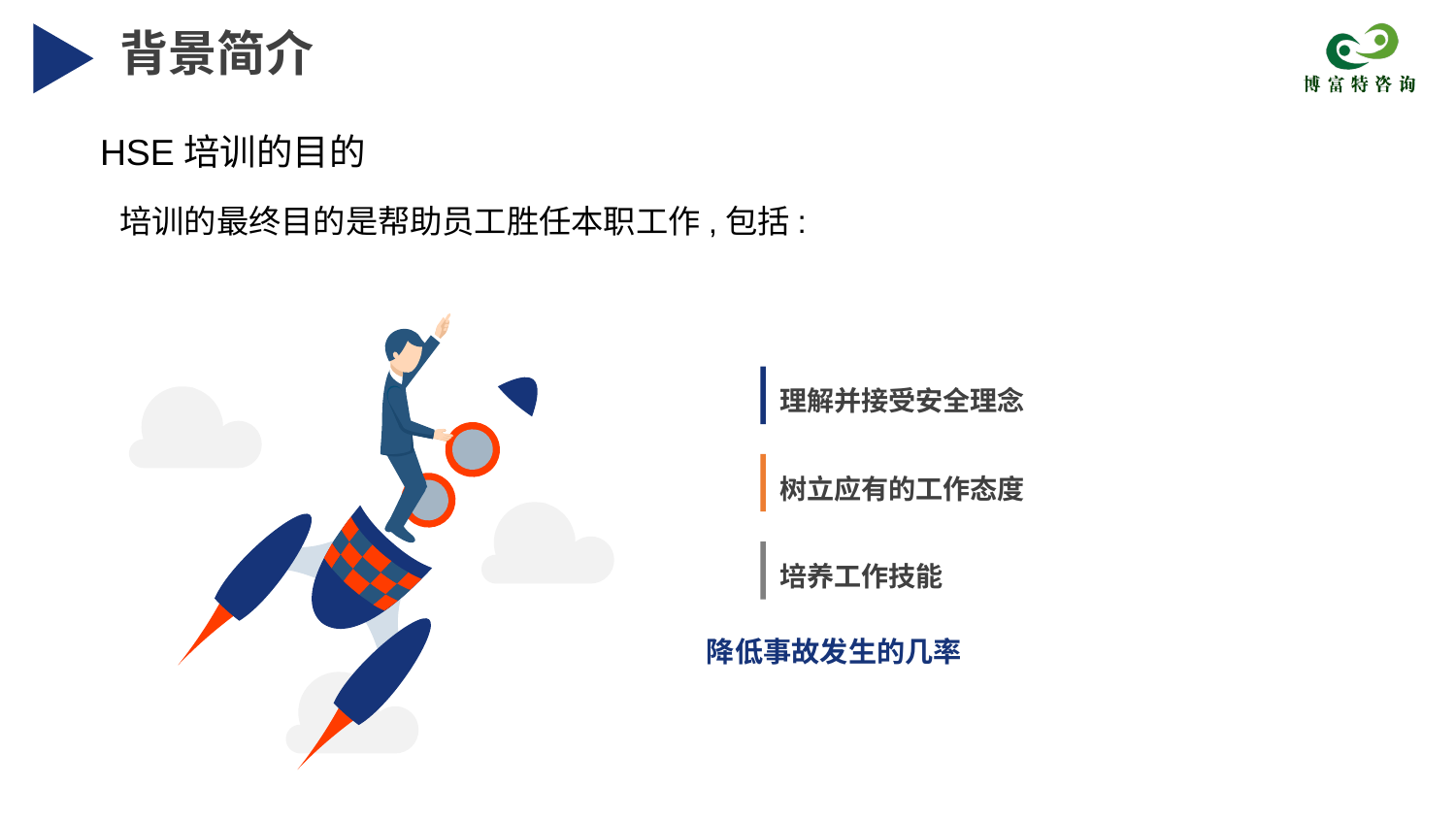

背景简介
HSE培训的目的
培训的最终目的是帮助员工胜任本职工作,包括:

理解并接受安全理念

树立应有的工作态度

培养工作技能
降低事故发生的几率